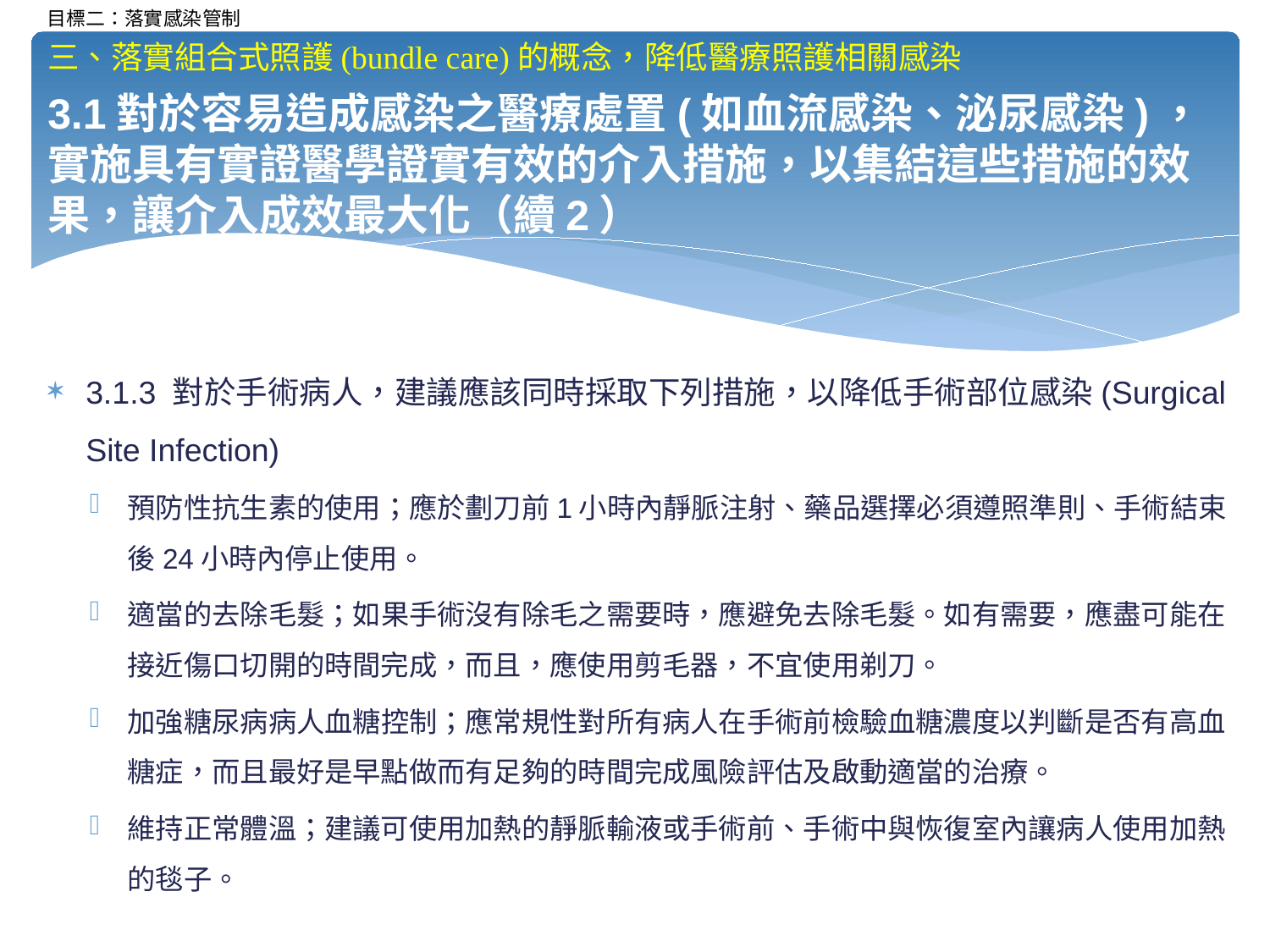

三、落實組合式照護(bundle care)的概念，降低醫療照護相關感染
# 3.1對於容易造成感染之醫療處置(如血流感染、泌尿感染)，實施具有實證醫學證實有效的介入措施，以集結這些措施的效果，讓介入成效最大化（續2）
3.1.3 對於手術病人，建議應該同時採取下列措施，以降低手術部位感染(Surgical Site Infection)
預防性抗生素的使用；應於劃刀前1小時內靜脈注射、藥品選擇必須遵照準則、手術結束後24小時內停止使用。
適當的去除毛髮；如果手術沒有除毛之需要時，應避免去除毛髮。如有需要，應盡可能在接近傷口切開的時間完成，而且，應使用剪毛器，不宜使用剃刀。
加強糖尿病病人血糖控制；應常規性對所有病人在手術前檢驗血糖濃度以判斷是否有高血糖症，而且最好是早點做而有足夠的時間完成風險評估及啟動適當的治療。
維持正常體溫；建議可使用加熱的靜脈輸液或手術前、手術中與恢復室內讓病人使用加熱的毯子。